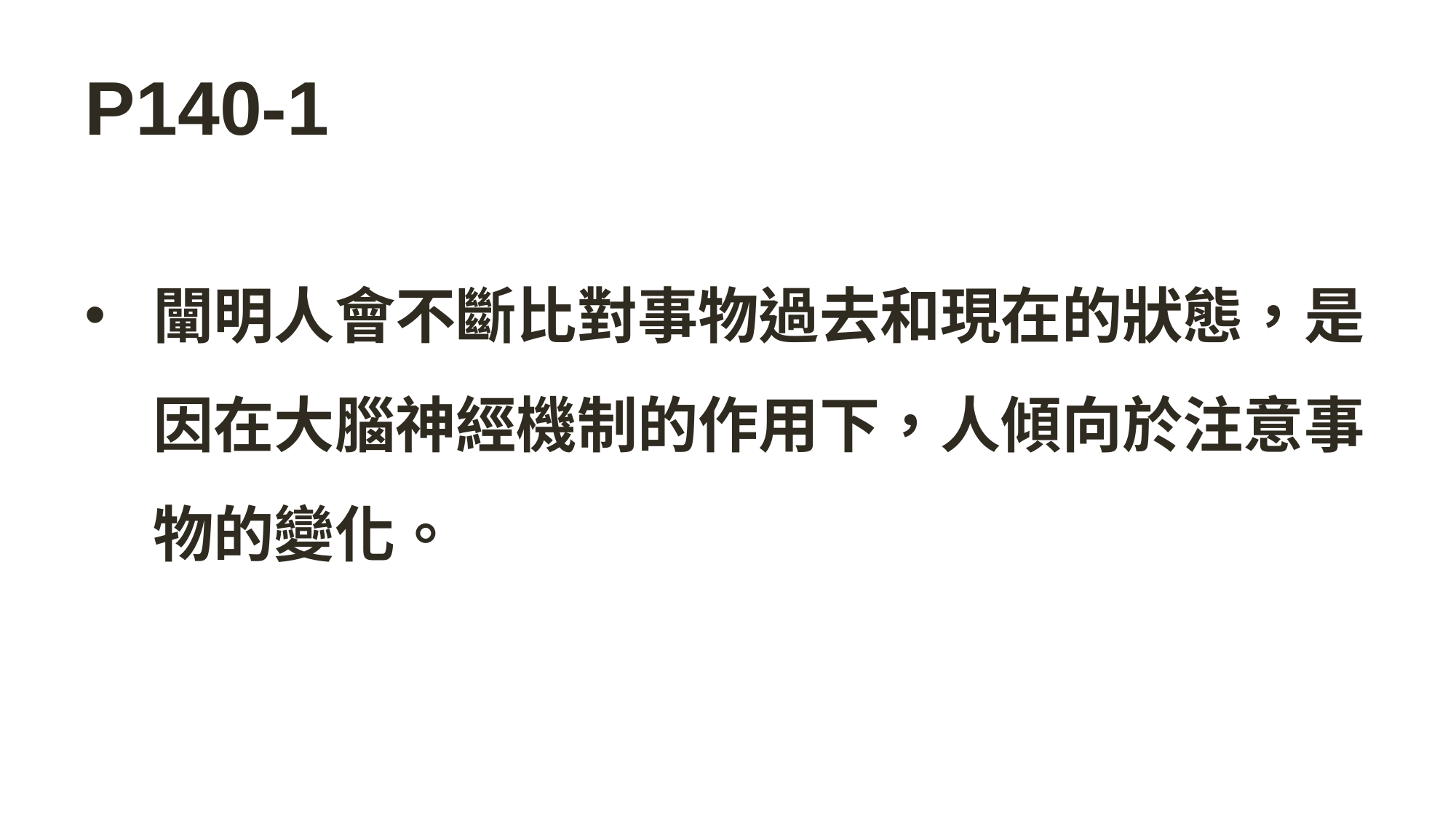

P140-1
闡明人會不斷比對事物過去和現在的狀態，是因在大腦神經機制的作用下，人傾向於注意事物的變化。